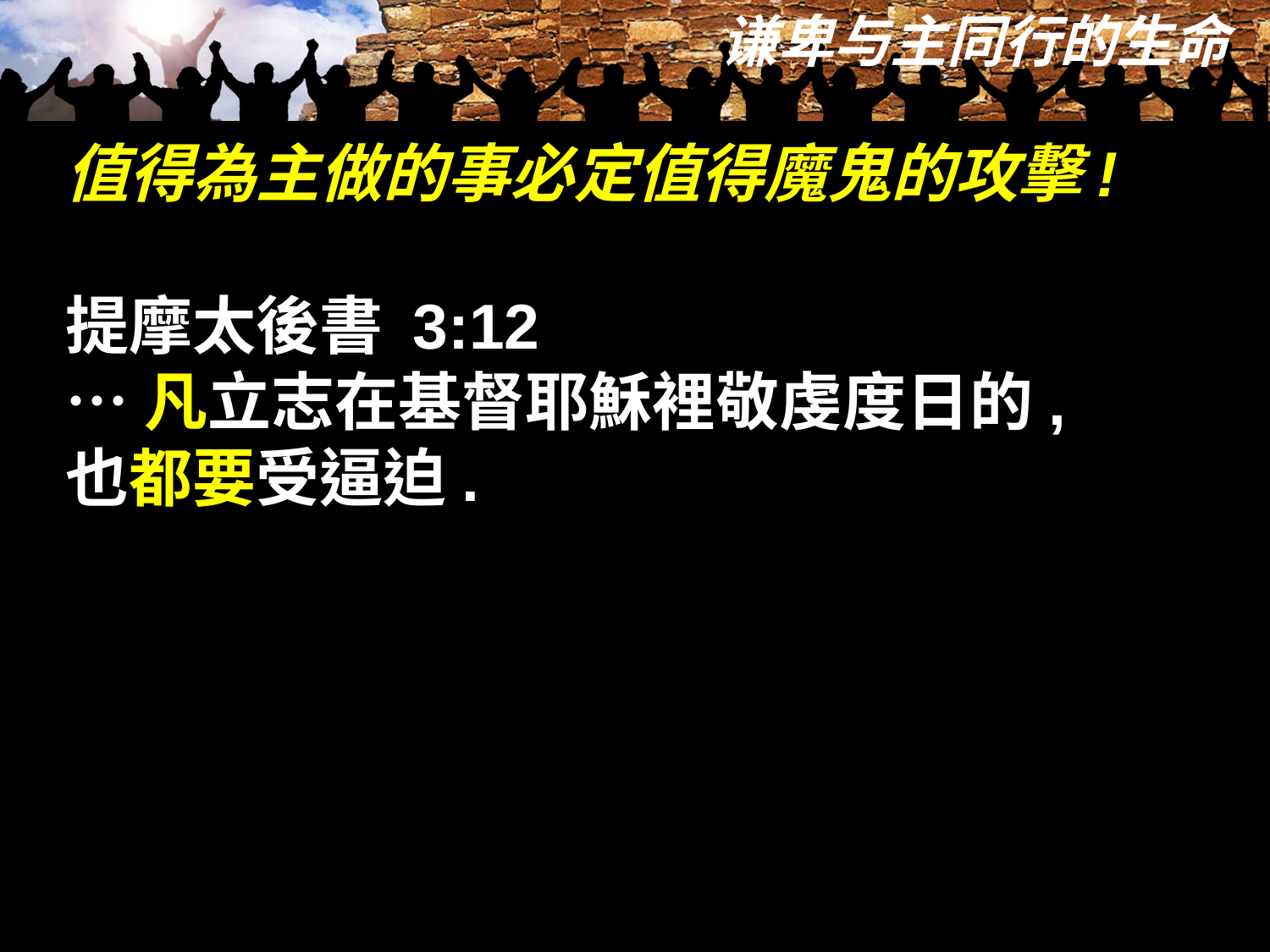

值得為主做的事必定值得魔鬼的攻擊!

提摩太後書 3:12
…凡立志在基督耶穌裡敬虔度日的,
也都要受逼迫.